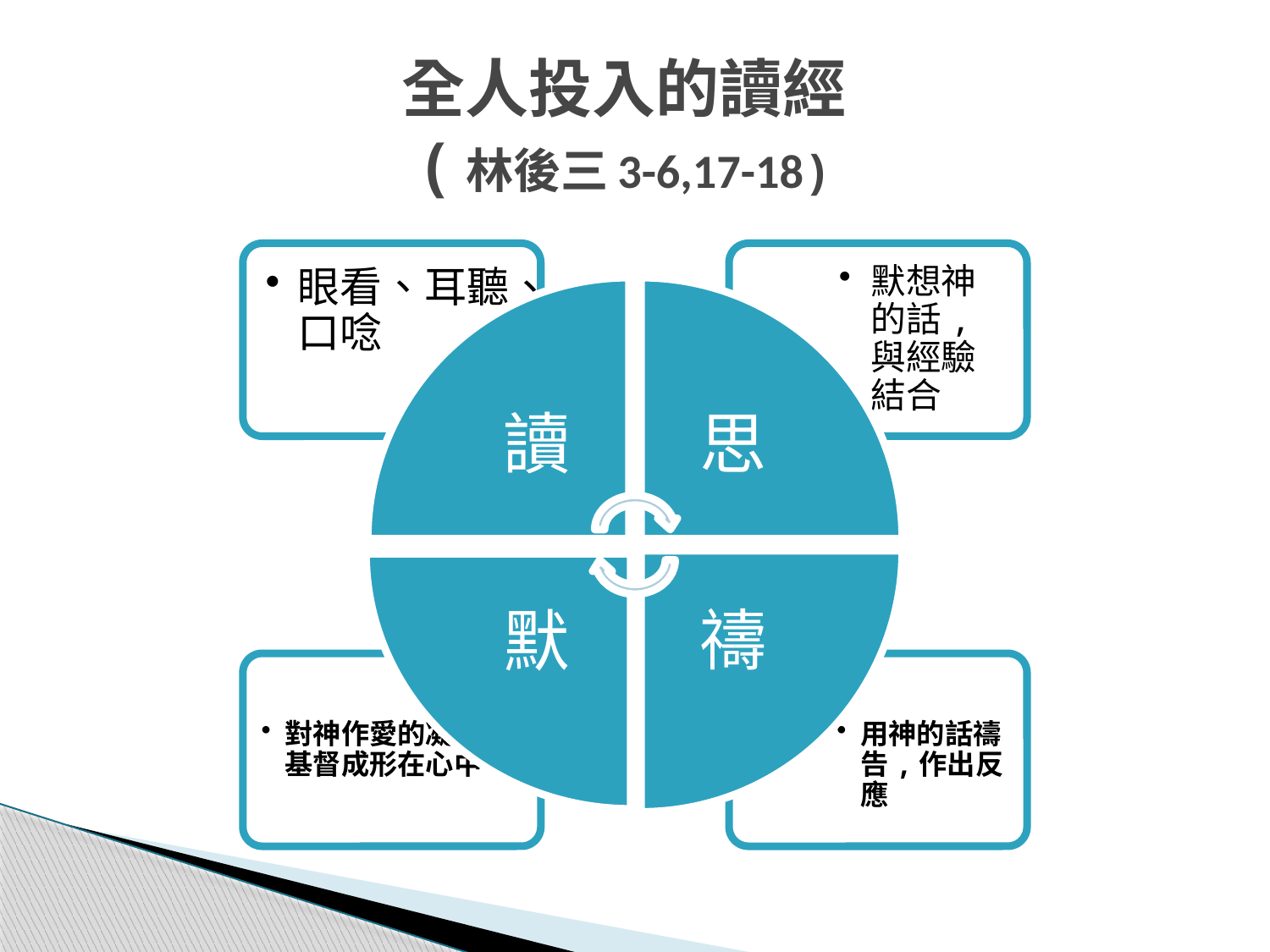

# 全人投入的讀經 (林後三3-6,17-18)

用神的話禱告,作出反應
對神作愛的凝視,基督成形在心中
默想神的話,與經驗結合
眼看、耳聽、口唸
讀
思
禱
默